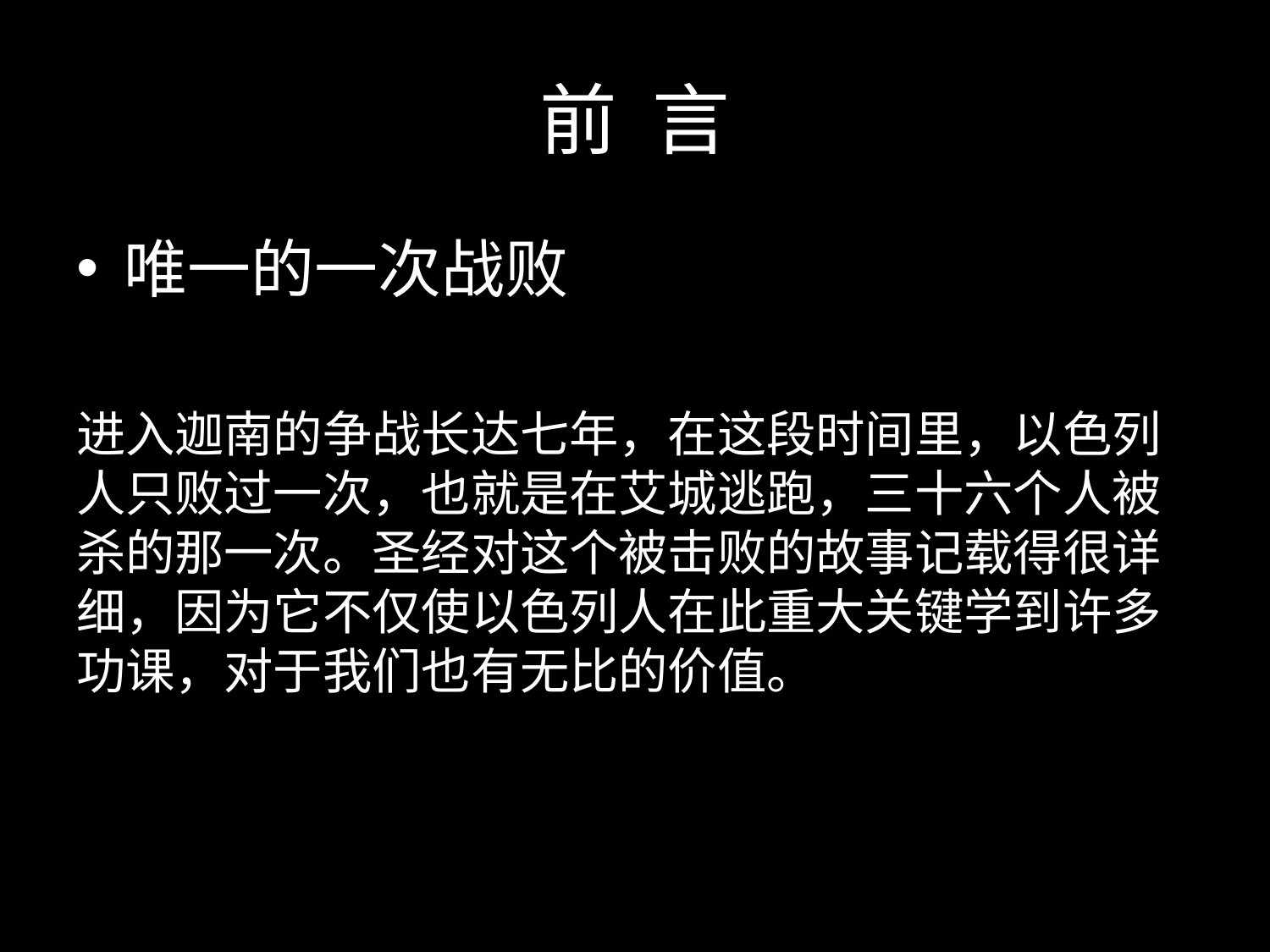

# 前  言
唯一的一次战败

进入迦南的争战长达七年，在这段时间里，以色列人只败过一次，也就是在艾城逃跑，三十六个人被杀的那一次。圣经对这个被击败的故事记载得很详细，因为它不仅使以色列人在此重大关键学到许多功课，对于我们也有无比的价值。